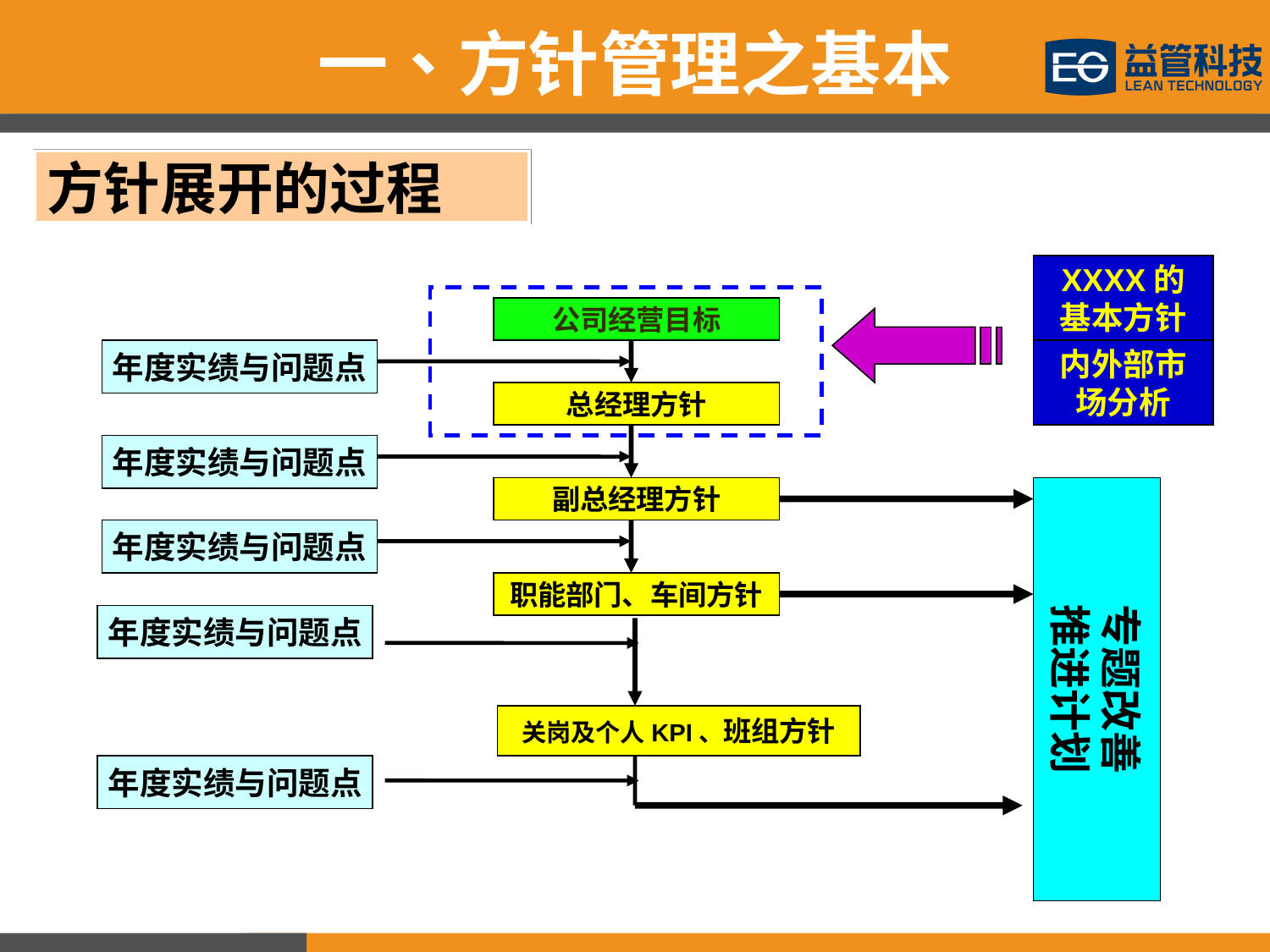

一、方针管理之基本
方针展开的过程
XXXX的基本方针
内外部市场分析

公司经营目标

年度实绩与问题点

总经理方针

年度实绩与问题点

副总经理方针
专题改善
推进计划

年度实绩与问题点

职能部门、车间方针

年度实绩与问题点

关岗及个人KPI、班组方针
年度实绩与问题点